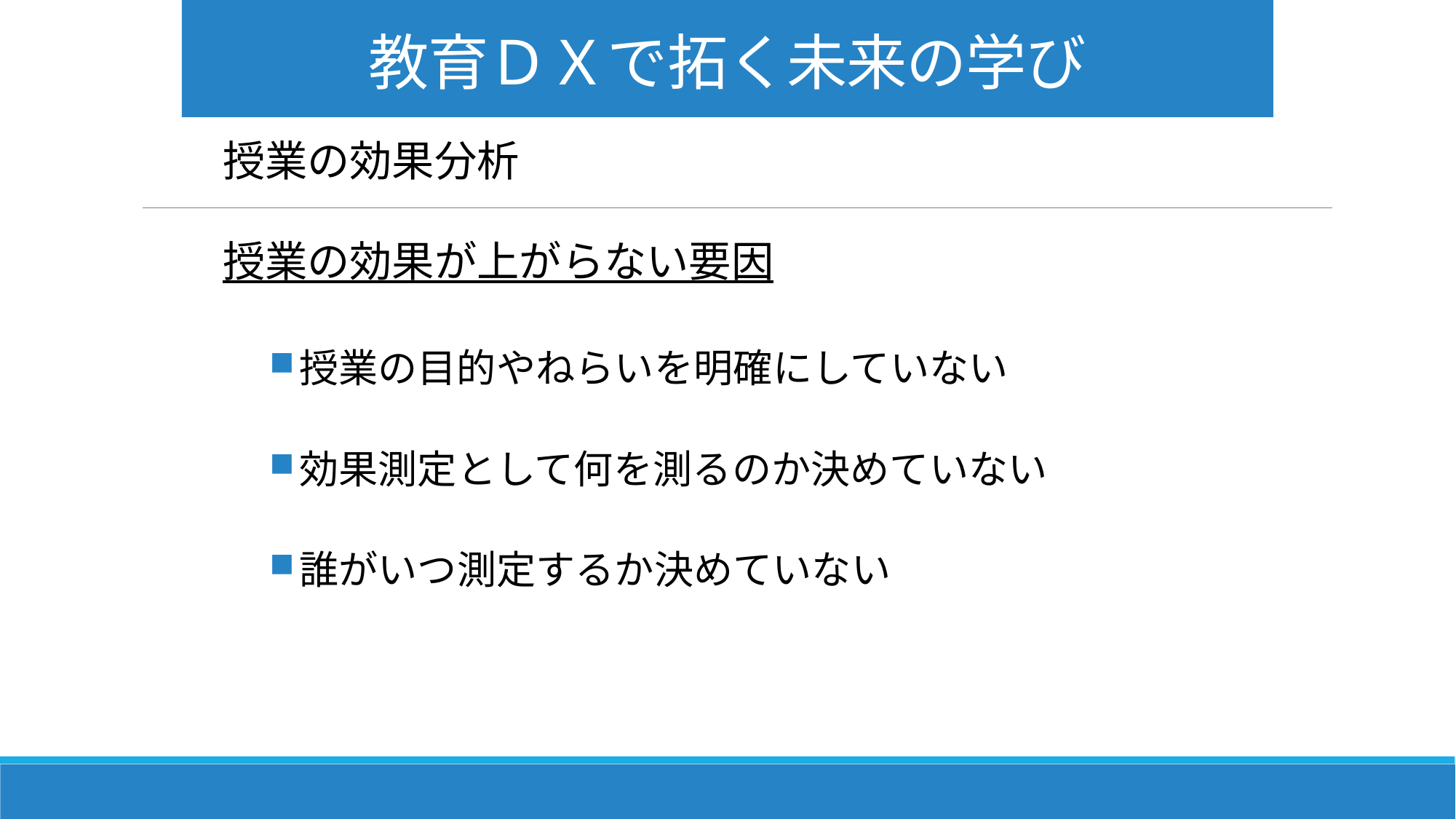

教育ＤＸで拓く未来の学び
授業の効果分析

授業の効果が上がらない要因

授業の目的やねらいを明確にしていない

効果測定として何を測るのか決めていない

誰がいつ測定するか決めていない